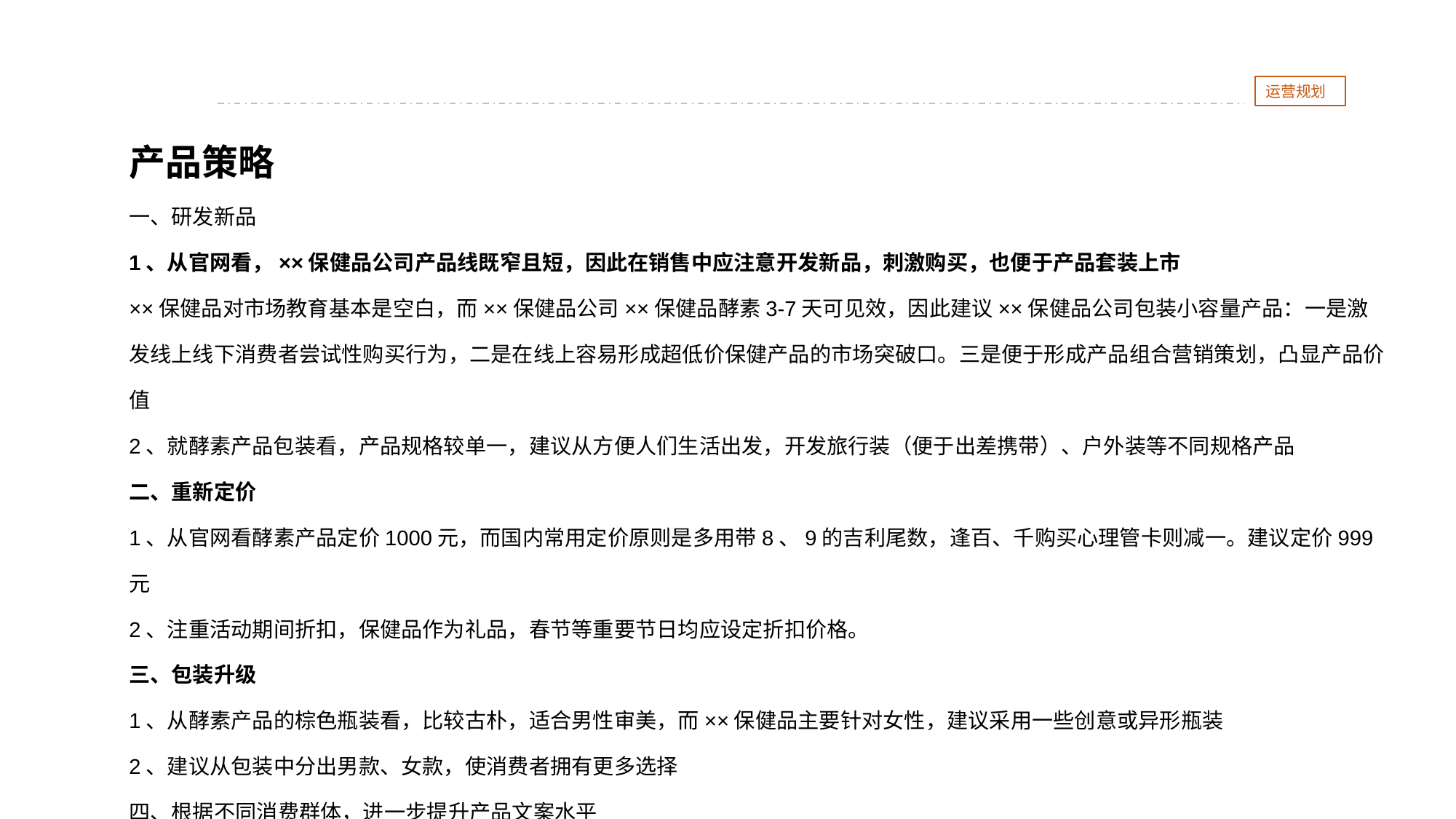

运营规划
产品策略
一、研发新品
1、从官网看，××保健品公司产品线既窄且短，因此在销售中应注意开发新品，刺激购买，也便于产品套装上市
××保健品对市场教育基本是空白，而××保健品公司××保健品酵素3-7天可见效，因此建议××保健品公司包装小容量产品：一是激发线上线下消费者尝试性购买行为，二是在线上容易形成超低价保健产品的市场突破口。三是便于形成产品组合营销策划，凸显产品价值
2、就酵素产品包装看，产品规格较单一，建议从方便人们生活出发，开发旅行装（便于出差携带）、户外装等不同规格产品
二、重新定价
1、从官网看酵素产品定价1000元，而国内常用定价原则是多用带8、9的吉利尾数，逢百、千购买心理管卡则减一。建议定价999元
2、注重活动期间折扣，保健品作为礼品，春节等重要节日均应设定折扣价格。
三、包装升级
1、从酵素产品的棕色瓶装看，比较古朴，适合男性审美，而××保健品主要针对女性，建议采用一些创意或异形瓶装
2、建议从包装中分出男款、女款，使消费者拥有更多选择
四、根据不同消费群体，进一步提升产品文案水平